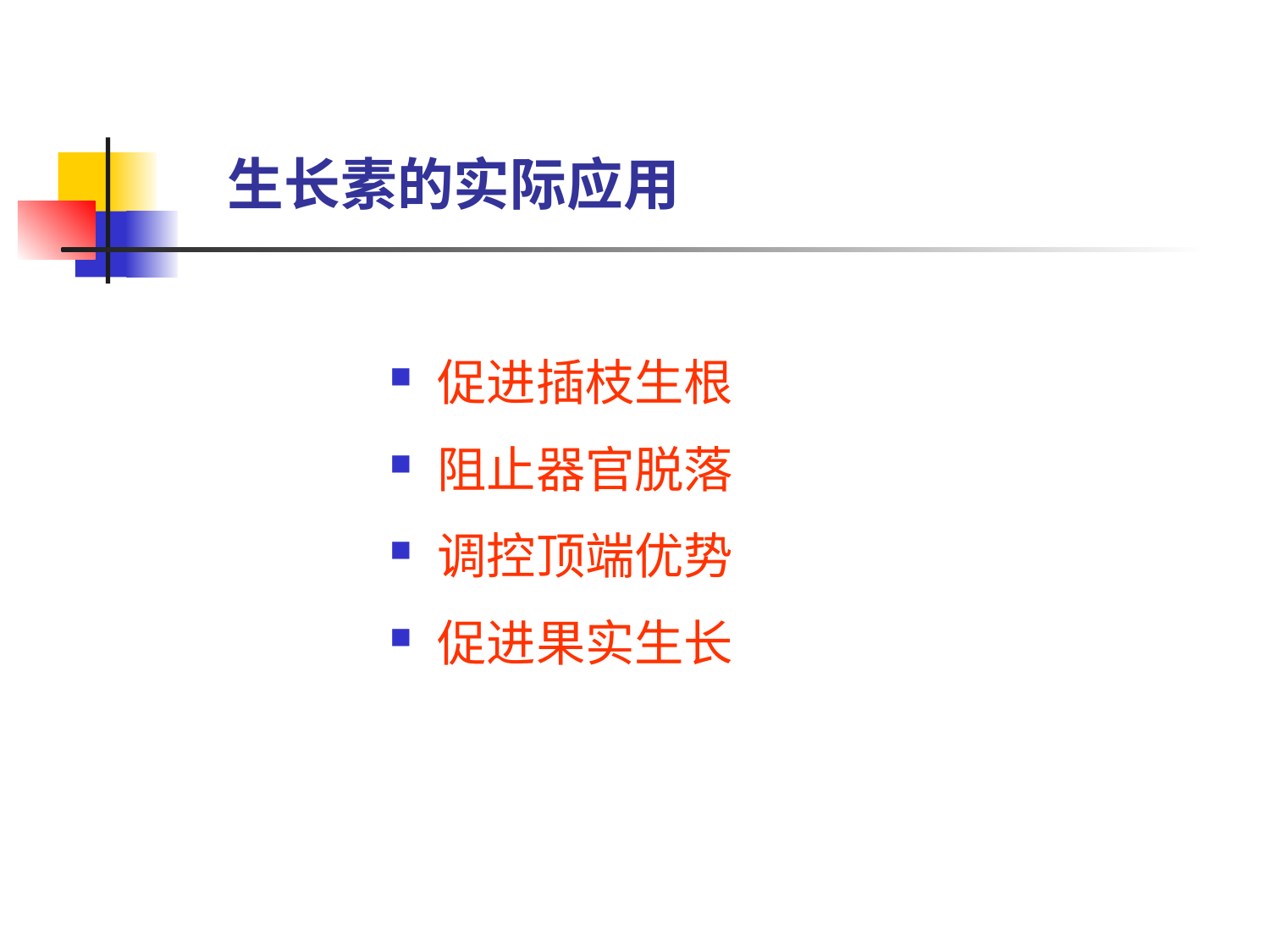

# 生长素的实际应用
促进插枝生根
阻止器官脱落
调控顶端优势
促进果实生长